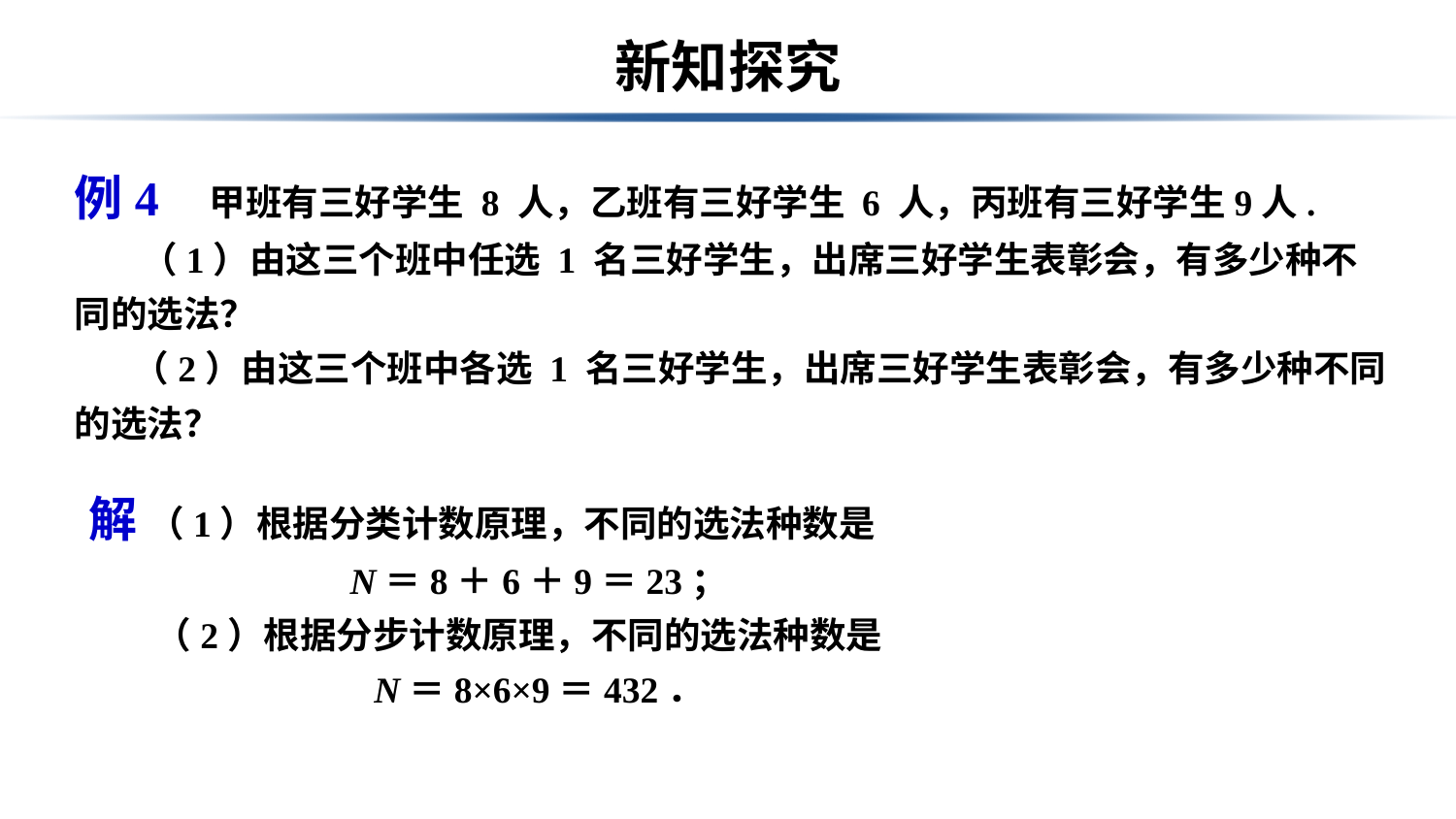

# 新知探究
例4    甲班有三好学生 8 人，乙班有三好学生 6 人，丙班有三好学生9人.
       （1）由这三个班中任选 1 名三好学生，出席三好学生表彰会，有多少种不同的选法？
      （2）由这三个班中各选 1 名三好学生，出席三好学生表彰会，有多少种不同的选法？
解 （1）根据分类计数原理，不同的选法种数是
N＝8＋6＋9＝23；
       （2）根据分步计数原理，不同的选法种数是
N＝8×6×9＝432．